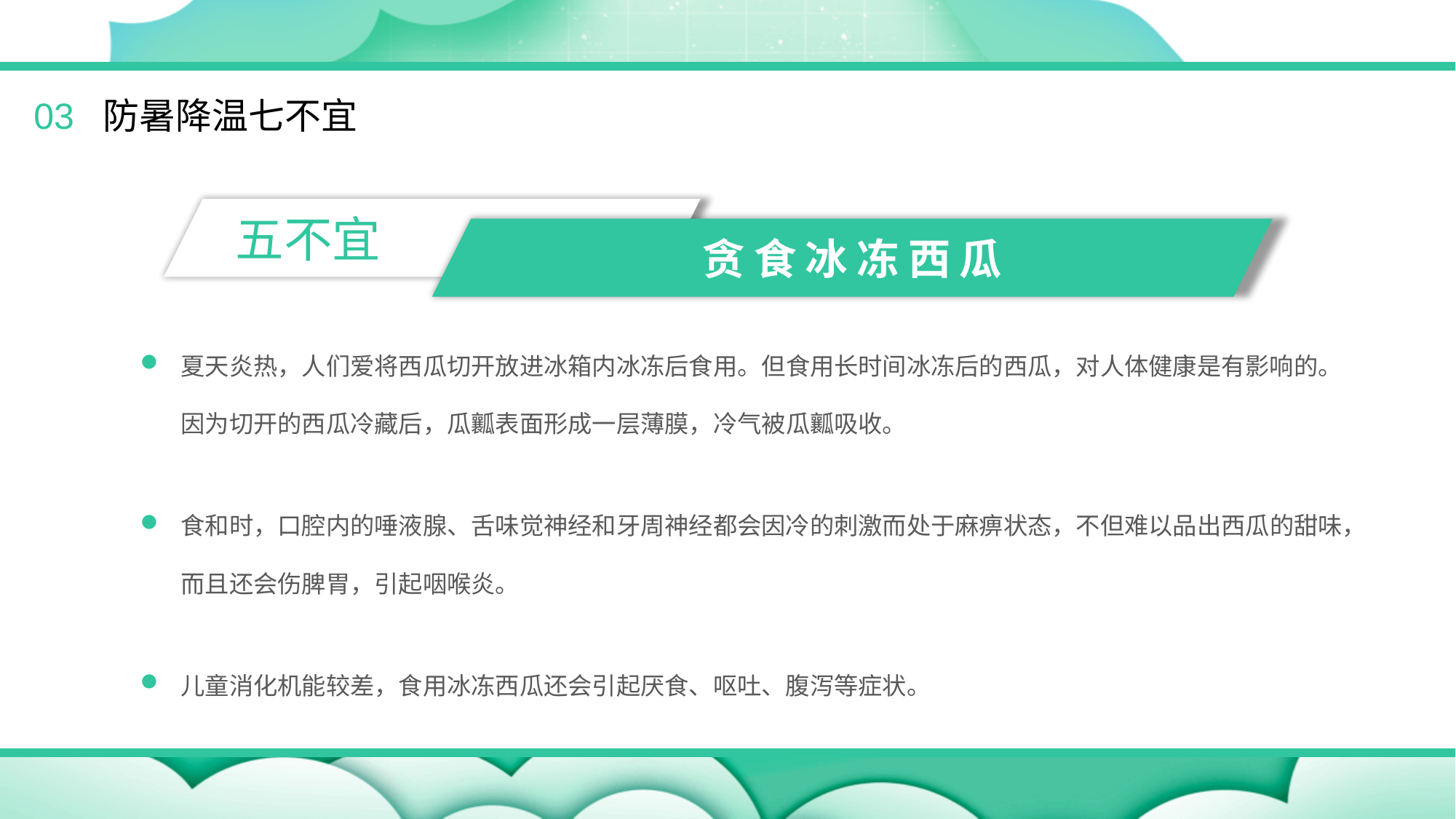

03  防暑降温七不宜
五不宜
贪食冰冻西瓜
夏天炎热，人们爱将西瓜切开放进冰箱内冰冻后食用。但食用长时间冰冻后的西瓜，对人体健康是有影响的。因为切开的西瓜冷藏后，瓜瓤表面形成一层薄膜，冷气被瓜瓤吸收。

食和时，口腔内的唾液腺、舌味觉神经和牙周神经都会因冷的刺激而处于麻痹状态，不但难以品出西瓜的甜味，而且还会伤脾胃，引起咽喉炎。

儿童消化机能较差，食用冰冻西瓜还会引起厌食、呕吐、腹泻等症状。